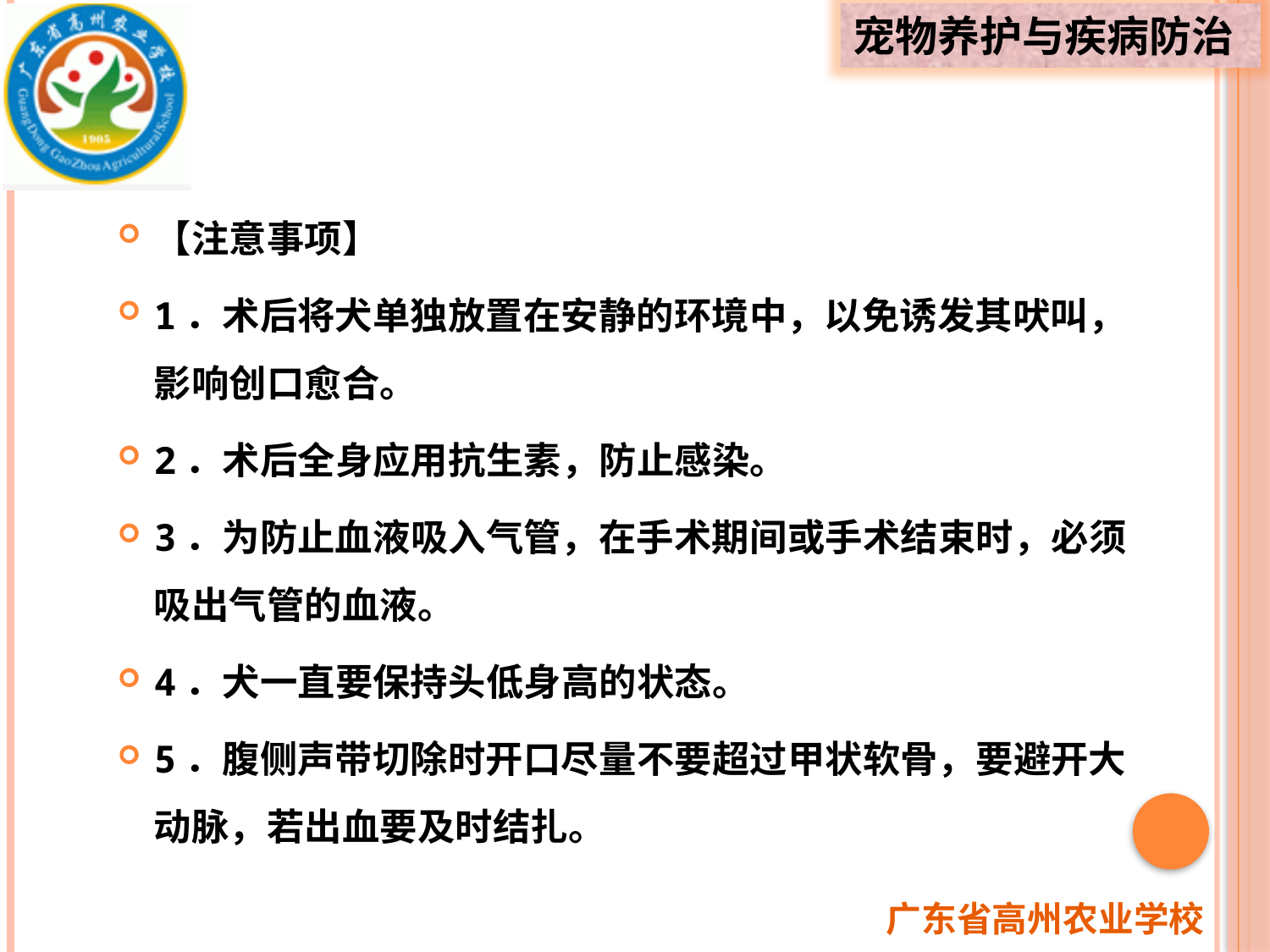

【注意事项】
1．术后将犬单独放置在安静的环境中，以免诱发其吠叫，影响创口愈合。
2．术后全身应用抗生素，防止感染。
3．为防止血液吸入气管，在手术期间或手术结束时，必须吸出气管的血液。
4．犬一直要保持头低身高的状态。
5．腹侧声带切除时开口尽量不要超过甲状软骨，要避开大动脉，若出血要及时结扎。